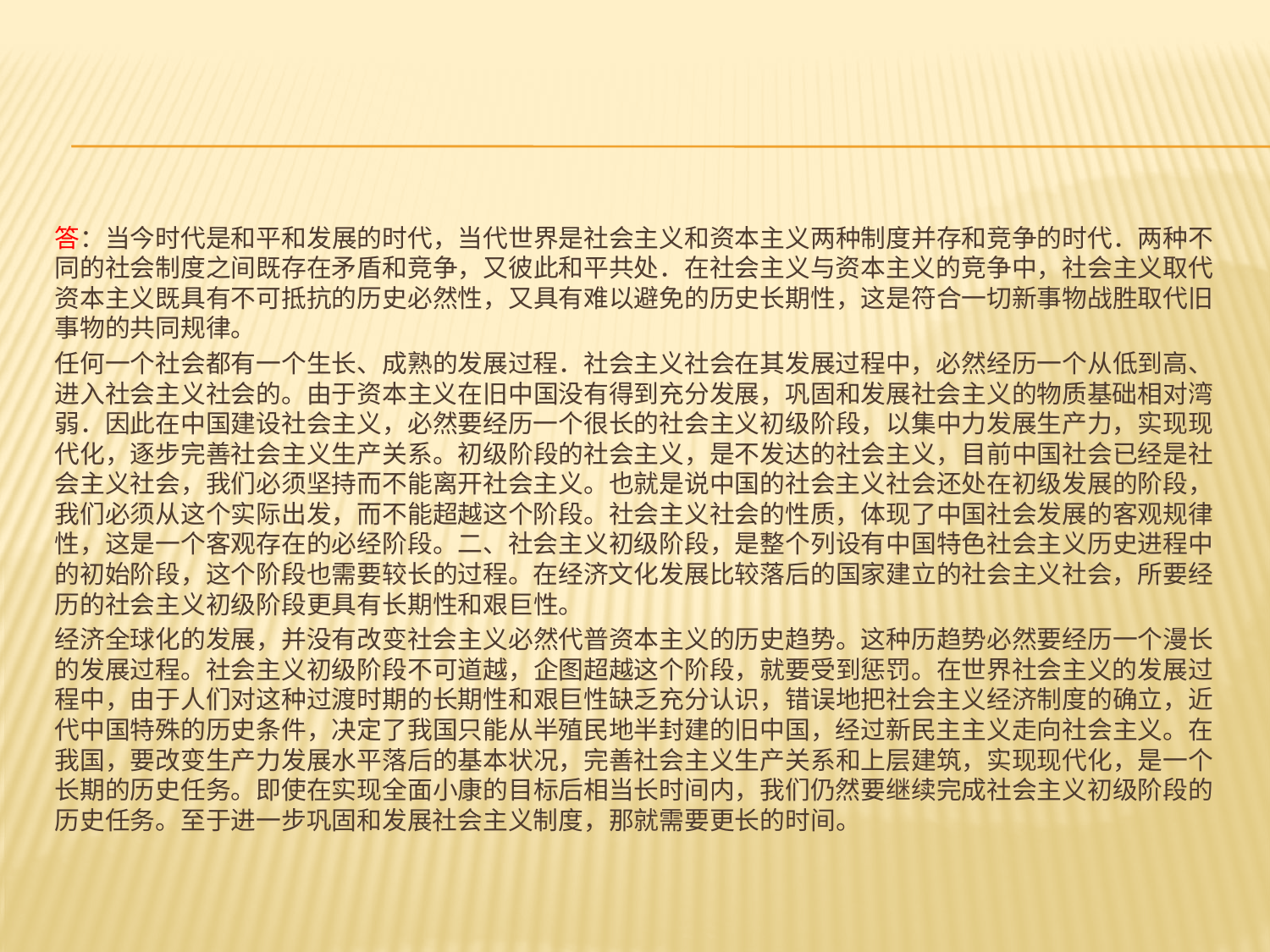

#
答：当今时代是和平和发展的时代，当代世界是社会主义和资本主义两种制度并存和竞争的时代．两种不同的社会制度之间既存在矛盾和竞争，又彼此和平共处．在社会主义与资本主义的竞争中，社会主义取代资本主义既具有不可抵抗的历史必然性，又具有难以避免的历史长期性，这是符合一切新事物战胜取代旧事物的共同规律。
任何一个社会都有一个生长、成熟的发展过程．社会主义社会在其发展过程中，必然经历一个从低到高、进入社会主义社会的。由于资本主义在旧中国没有得到充分发展，巩固和发展社会主义的物质基础相对湾弱．因此在中国建设社会主义，必然要经历一个很长的社会主义初级阶段，以集中力发展生产力，实现现代化，逐步完善社会主义生产关系。初级阶段的社会主义，是不发达的社会主义，目前中国社会已经是社会主义社会，我们必须坚持而不能离开社会主义。也就是说中国的社会主义社会还处在初级发展的阶段，我们必须从这个实际出发，而不能超越这个阶段。社会主义社会的性质，体现了中国社会发展的客观规律性，这是一个客观存在的必经阶段。二、社会主义初级阶段，是整个列设有中国特色社会主义历史进程中的初始阶段，这个阶段也需要较长的过程。在经济文化发展比较落后的国家建立的社会主义社会，所要经历的社会主义初级阶段更具有长期性和艰巨性。
经济全球化的发展，并没有改变社会主义必然代普资本主义的历史趋势。这种历趋势必然要经历一个漫长的发展过程。社会主义初级阶段不可道越，企图超越这个阶段，就要受到惩罚。在世界社会主义的发展过程中，由于人们对这种过渡时期的长期性和艰巨性缺乏充分认识，错误地把社会主义经济制度的确立，近代中国特殊的历史条件，决定了我国只能从半殖民地半封建的旧中国，经过新民主主义走向社会主义。在我国，要改变生产力发展水平落后的基本状况，完善社会主义生产关系和上层建筑，实现现代化，是一个长期的历史任务。即使在实现全面小康的目标后相当长时间内，我们仍然要继续完成社会主义初级阶段的历史任务。至于进一步巩固和发展社会主义制度，那就需要更长的时间。